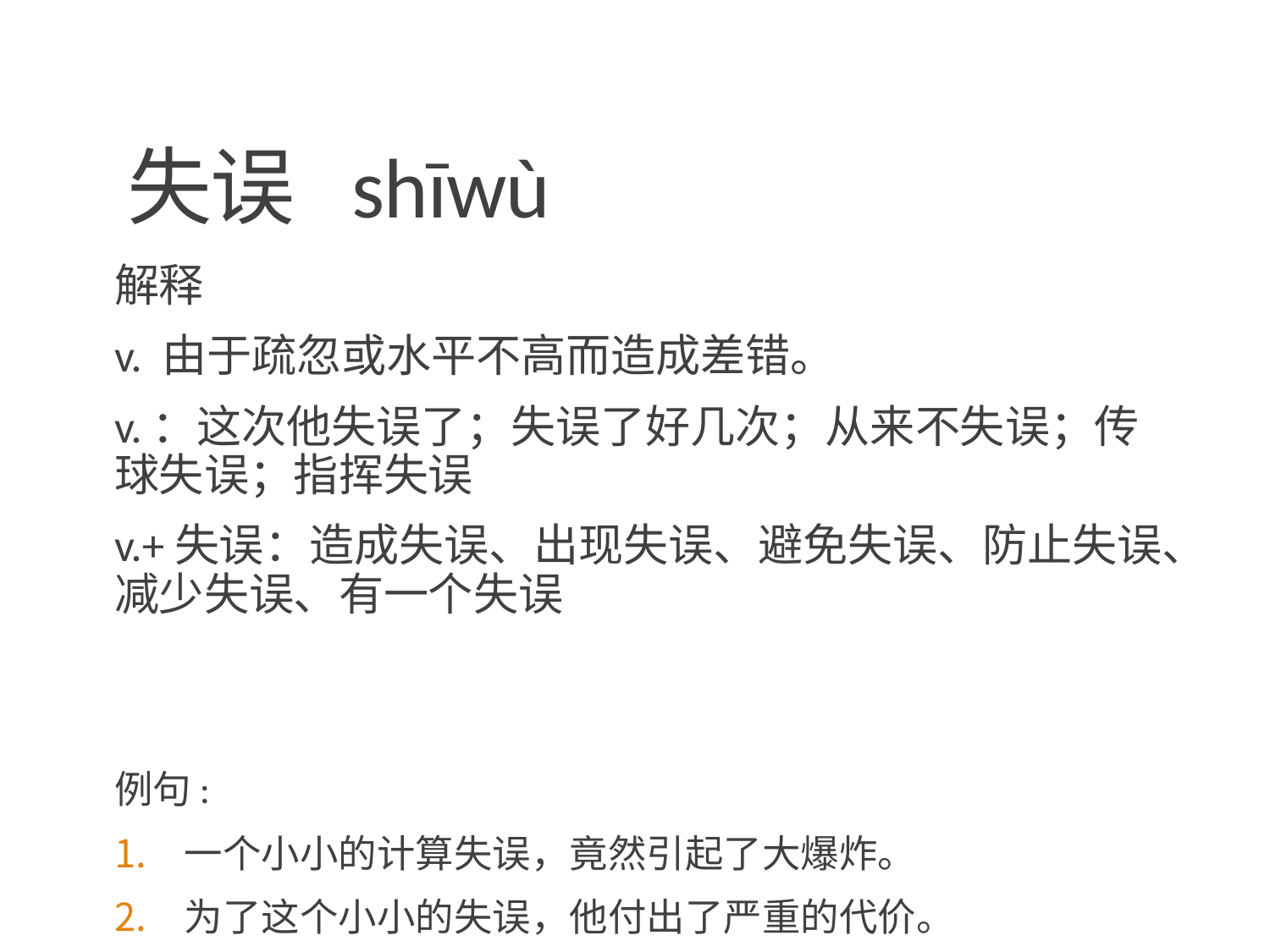

# 失误  shīwù
解释
v. 由于疏忽或水平不高而造成差错。
v.：这次他失误了；失误了好几次；从来不失误；传球失误；指挥失误
v.+失误：造成失误、出现失误、避免失误、防止失误、减少失误、有一个失误

例句:
一个小小的计算失误，竟然引起了大爆炸。
为了这个小小的失误，他付出了严重的代价。